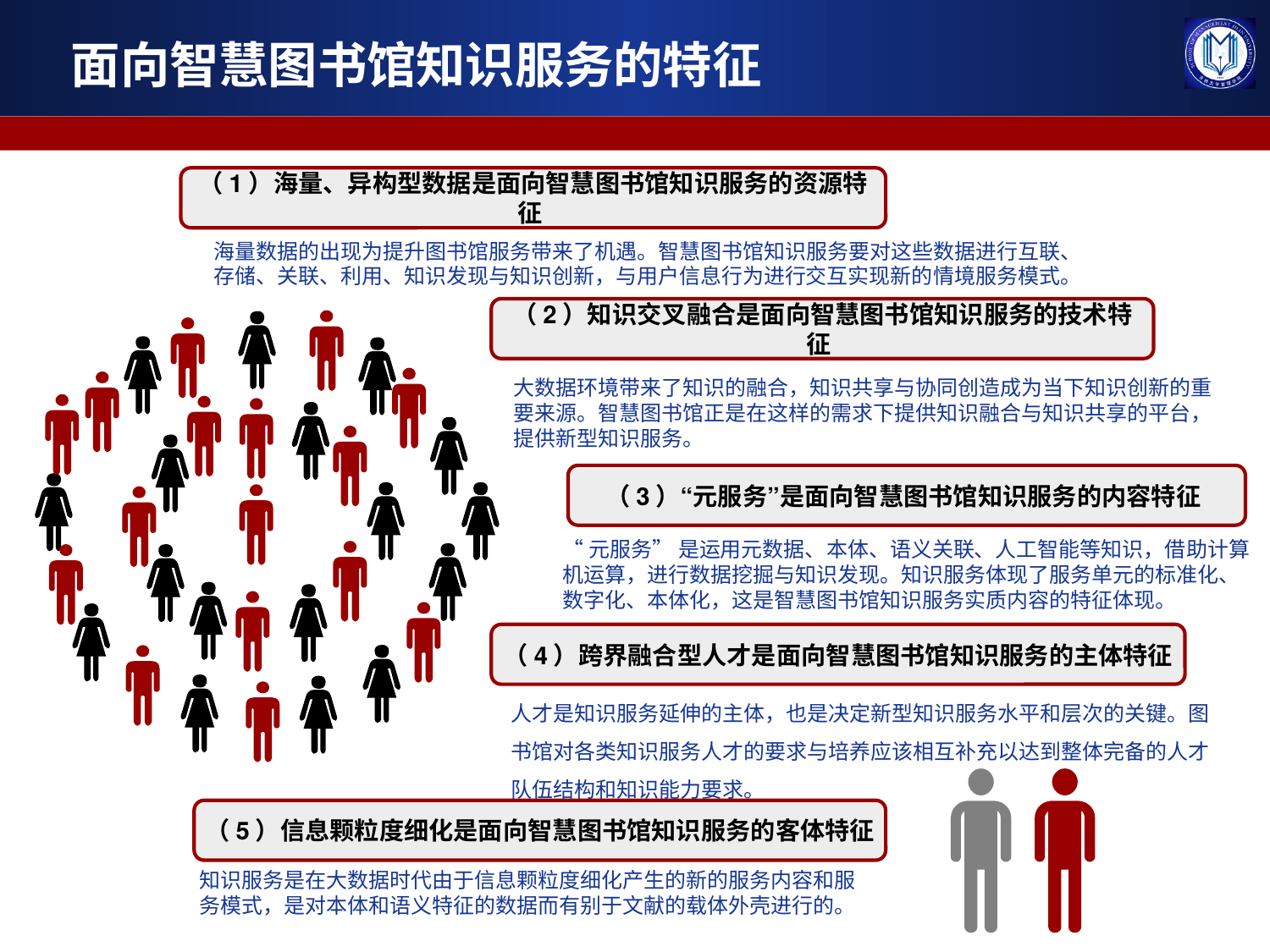

面向智慧图书馆知识服务的特征
（1）海量、异构型数据是面向智慧图书馆知识服务的资源特征
海量数据的出现为提升图书馆服务带来了机遇。智慧图书馆知识服务要对这些数据进行互联、存储、关联、利用、知识发现与知识创新，与用户信息行为进行交互实现新的情境服务模式。
（2）知识交叉融合是面向智慧图书馆知识服务的技术特征

大数据环境带来了知识的融合，知识共享与协同创造成为当下知识创新的重要来源。智慧图书馆正是在这样的需求下提供知识融合与知识共享的平台，提供新型知识服务。
（3）“元服务”是面向智慧图书馆知识服务的内容特征
“元服务” 是运用元数据、本体、语义关联、人工智能等知识，借助计算机运算，进行数据挖掘与知识发现。知识服务体现了服务单元的标准化、数字化、本体化，这是智慧图书馆知识服务实质内容的特征体现。
（4）跨界融合型人才是面向智慧图书馆知识服务的主体特征
人才是知识服务延伸的主体，也是决定新型知识服务水平和层次的关键。图书馆对各类知识服务人才的要求与培养应该相互补充以达到整体完备的人才队伍结构和知识能力要求。

（5）信息颗粒度细化是面向智慧图书馆知识服务的客体特征
知识服务是在大数据时代由于信息颗粒度细化产生的新的服务内容和服务模式，是对本体和语义特征的数据而有别于文献的载体外壳进行的。